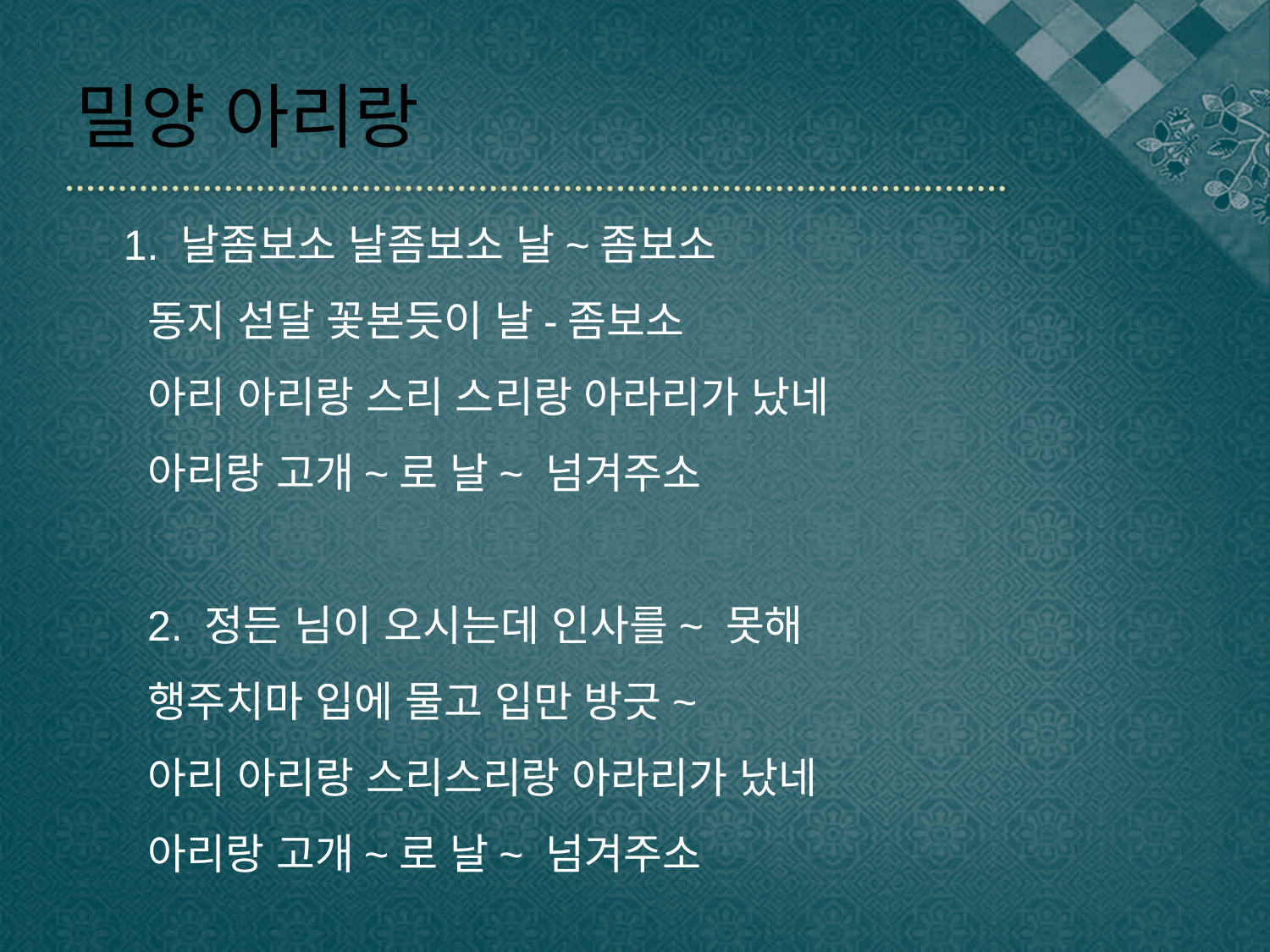

# 밀양 아리랑
    1. 날좀보소 날좀보소 날~좀보소
동지 섣달 꽃본듯이 날-좀보소
아리 아리랑 스리 스리랑 아라리가 났네
아리랑 고개~로 날~ 넘겨주소
2. 정든 님이 오시는데 인사를~ 못해
행주치마 입에 물고 입만 방긋~
아리 아리랑 스리스리랑 아라리가 났네
아리랑 고개~로 날~ 넘겨주소